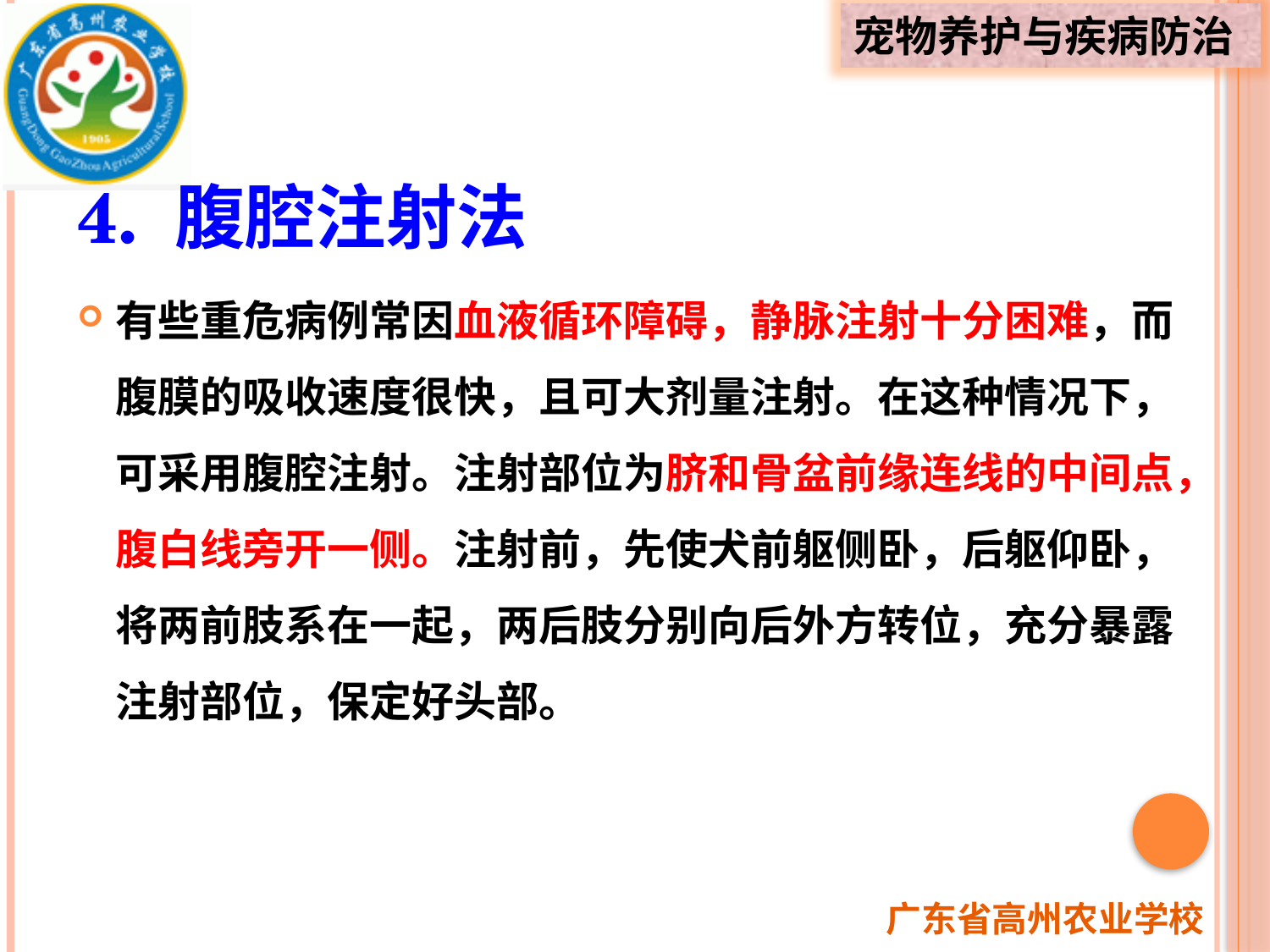

4. 腹腔注射法
有些重危病例常因血液循环障碍，静脉注射十分困难，而腹膜的吸收速度很快，且可大剂量注射。在这种情况下，可采用腹腔注射。注射部位为脐和骨盆前缘连线的中间点，腹白线旁开一侧。注射前，先使犬前躯侧卧，后躯仰卧，将两前肢系在一起，两后肢分别向后外方转位，充分暴露注射部位，保定好头部。